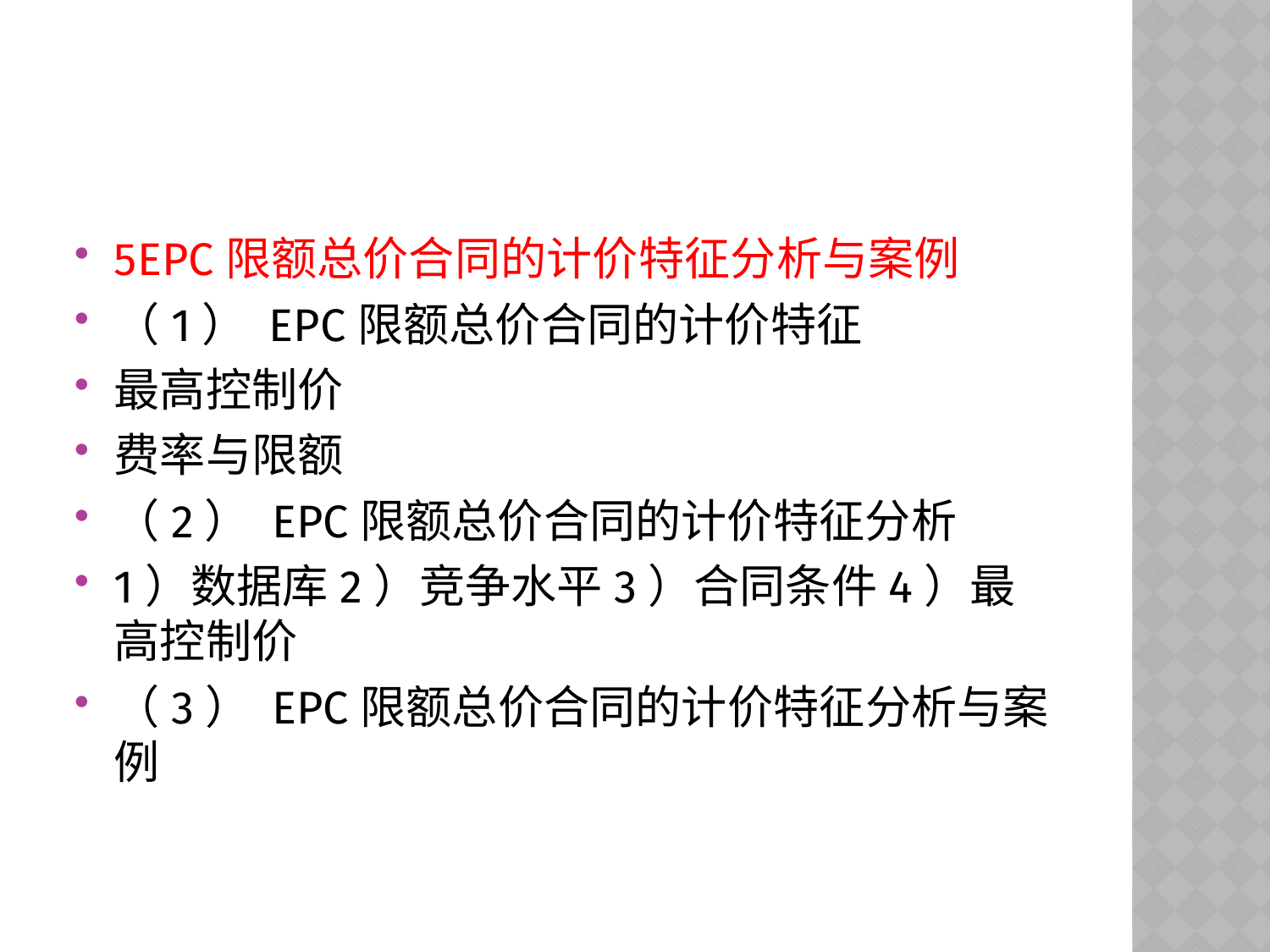

#
5EPC限额总价合同的计价特征分析与案例
（1） EPC限额总价合同的计价特征
最高控制价
费率与限额
（2） EPC限额总价合同的计价特征分析
1）数据库2）竞争水平3）合同条件4）最高控制价
（3） EPC限额总价合同的计价特征分析与案例